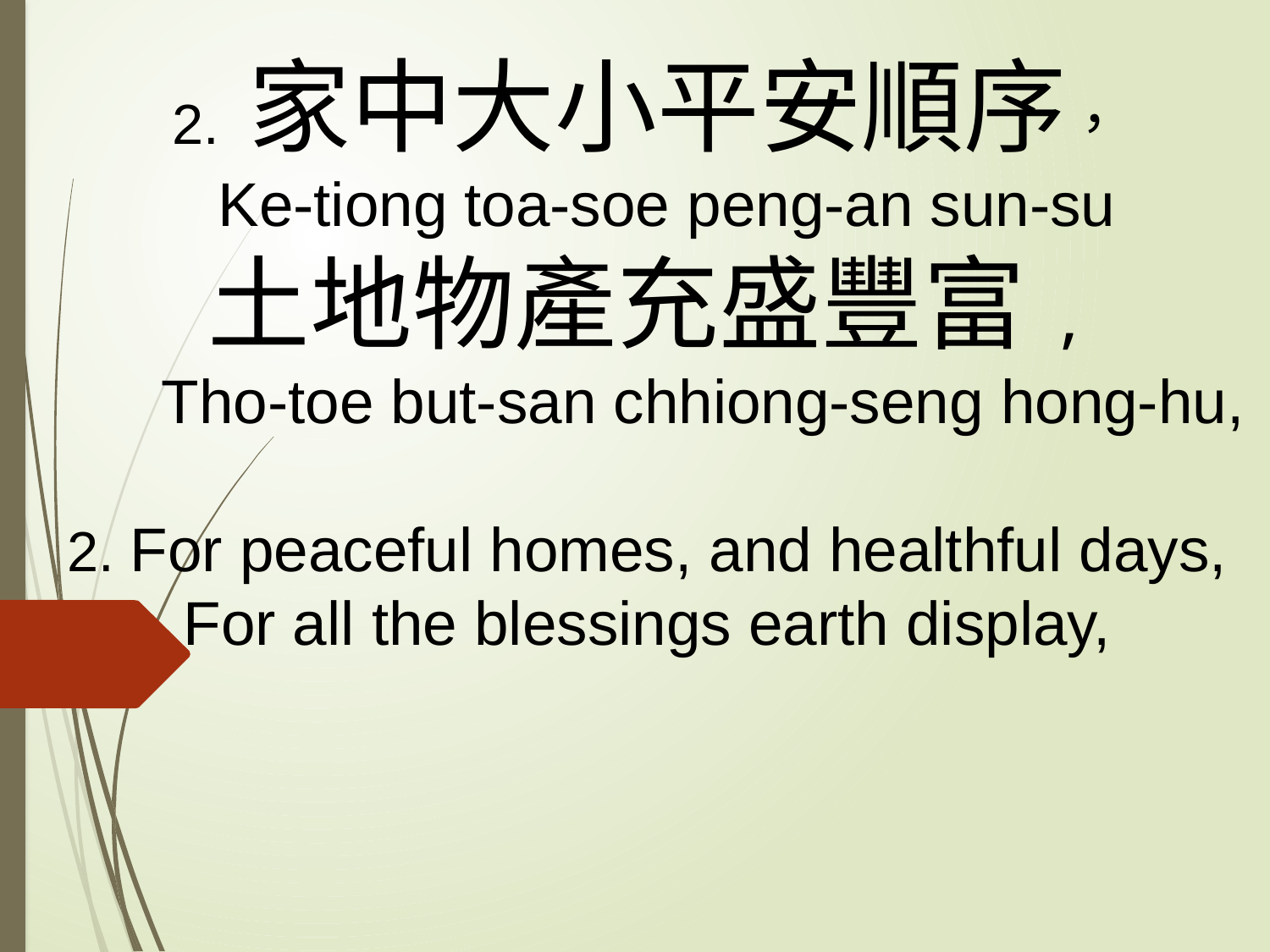

# 2. 家中大小平安順序， Ke-tiong toa-soe peng-an sun-su 土地物產充盛豐富, Tho-toe but-san chhiong-seng hong-hu, 2. For peaceful homes, and healthful days, For all the blessings earth display,